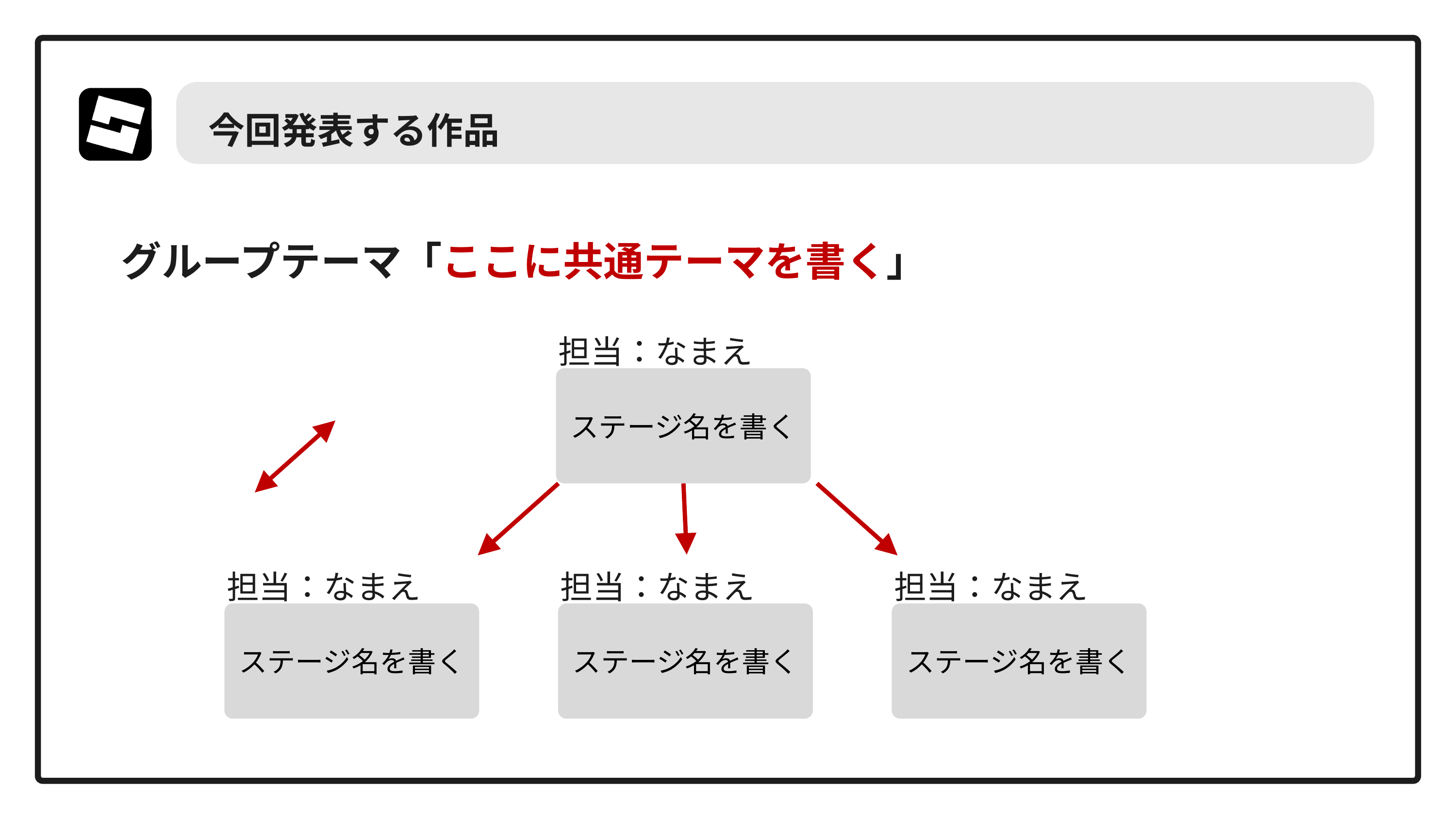

今回発表する作品
グループテーマ「ここに共通テーマを書く」
担当：なまえ
ステージ名を書く
担当：なまえ
担当：なまえ
担当：なまえ
ステージ名を書く
ステージ名を書く
ステージ名を書く